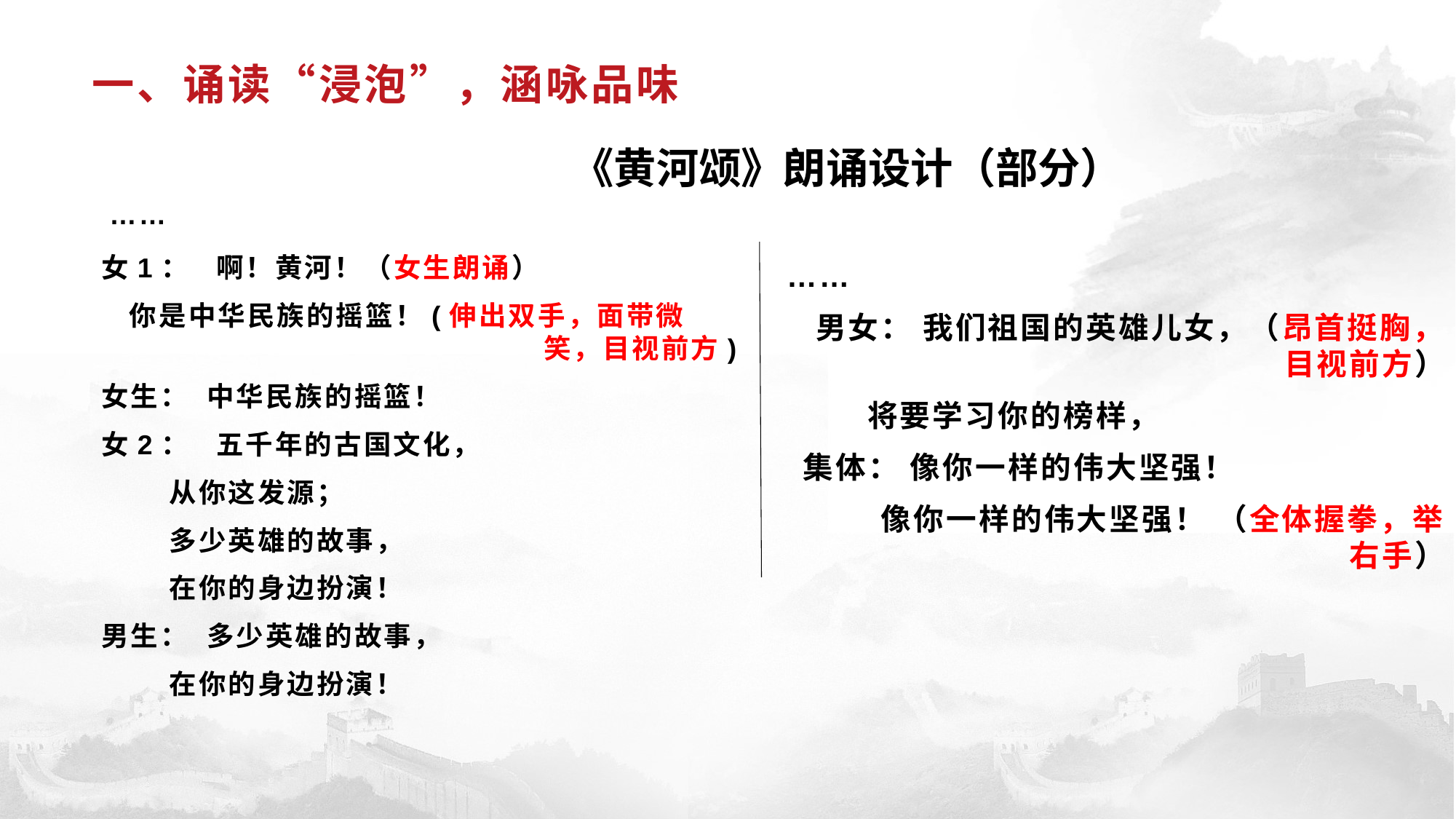

# 一、诵读“浸泡”，涵咏品味
《黄河颂》朗诵设计（部分）
  ……
  女1：   啊！黄河！（女生朗诵）
     你是中华民族的摇篮！(伸出双手，面带微            笑，目视前方)
  女生：  中华民族的摇篮！
  女2：   五千年的古国文化，
          从你这发源；
          多少英雄的故事，
          在你的身边扮演！
  男生：  多少英雄的故事，
          在你的身边扮演！

……
男女： 我们祖国的英雄儿女，（昂首挺胸，目视前方）
        将要学习你的榜样，
 集体： 像你一样的伟大坚强！
        像你一样的伟大坚强！ （全体握拳，举右手）